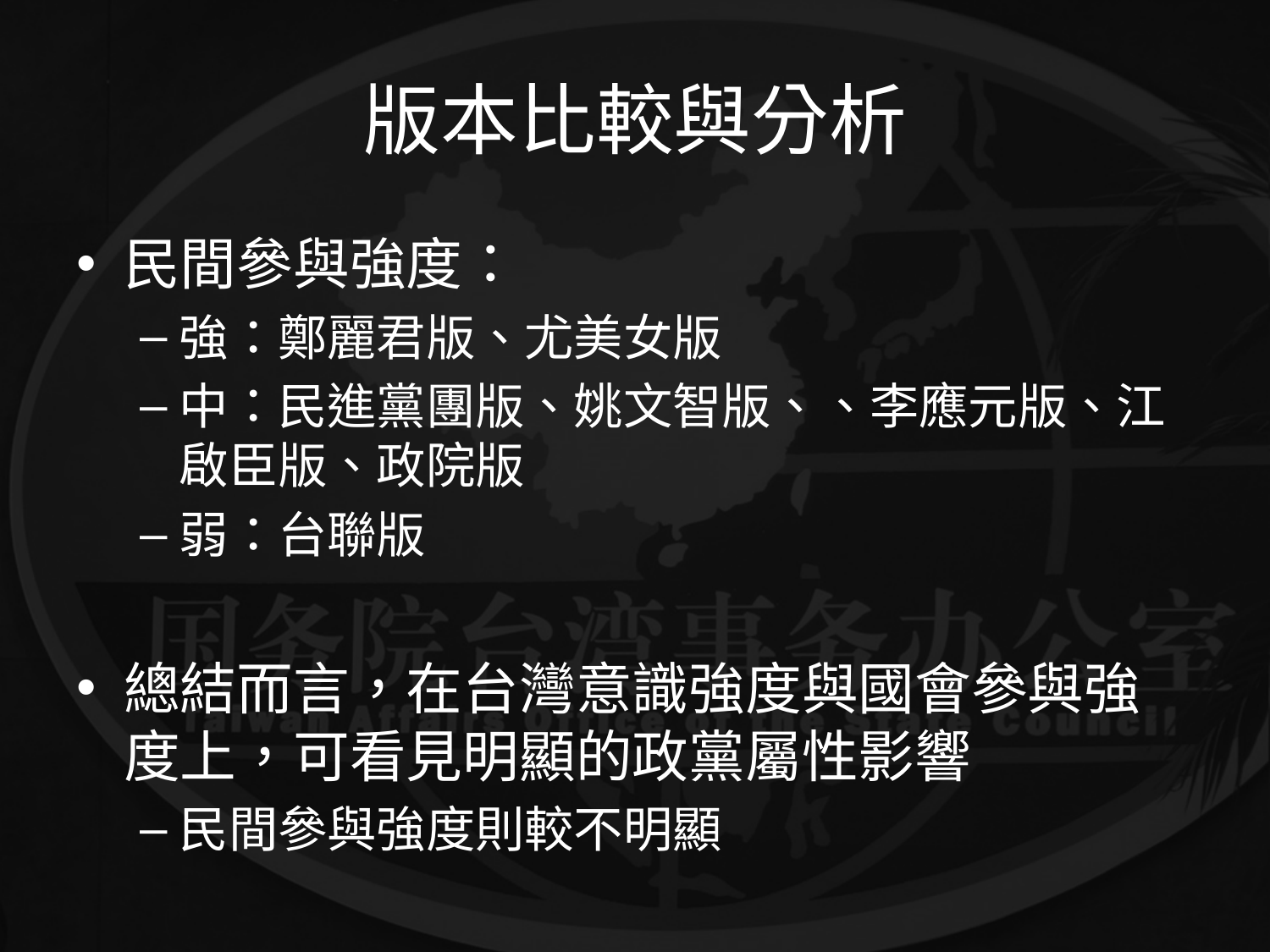

# 版本比較與分析
民間參與強度：
強：鄭麗君版、尤美女版
中：民進黨團版、姚文智版、、李應元版、江啟臣版、政院版
弱：台聯版

總結而言，在台灣意識強度與國會參與強度上，可看見明顯的政黨屬性影響
民間參與強度則較不明顯